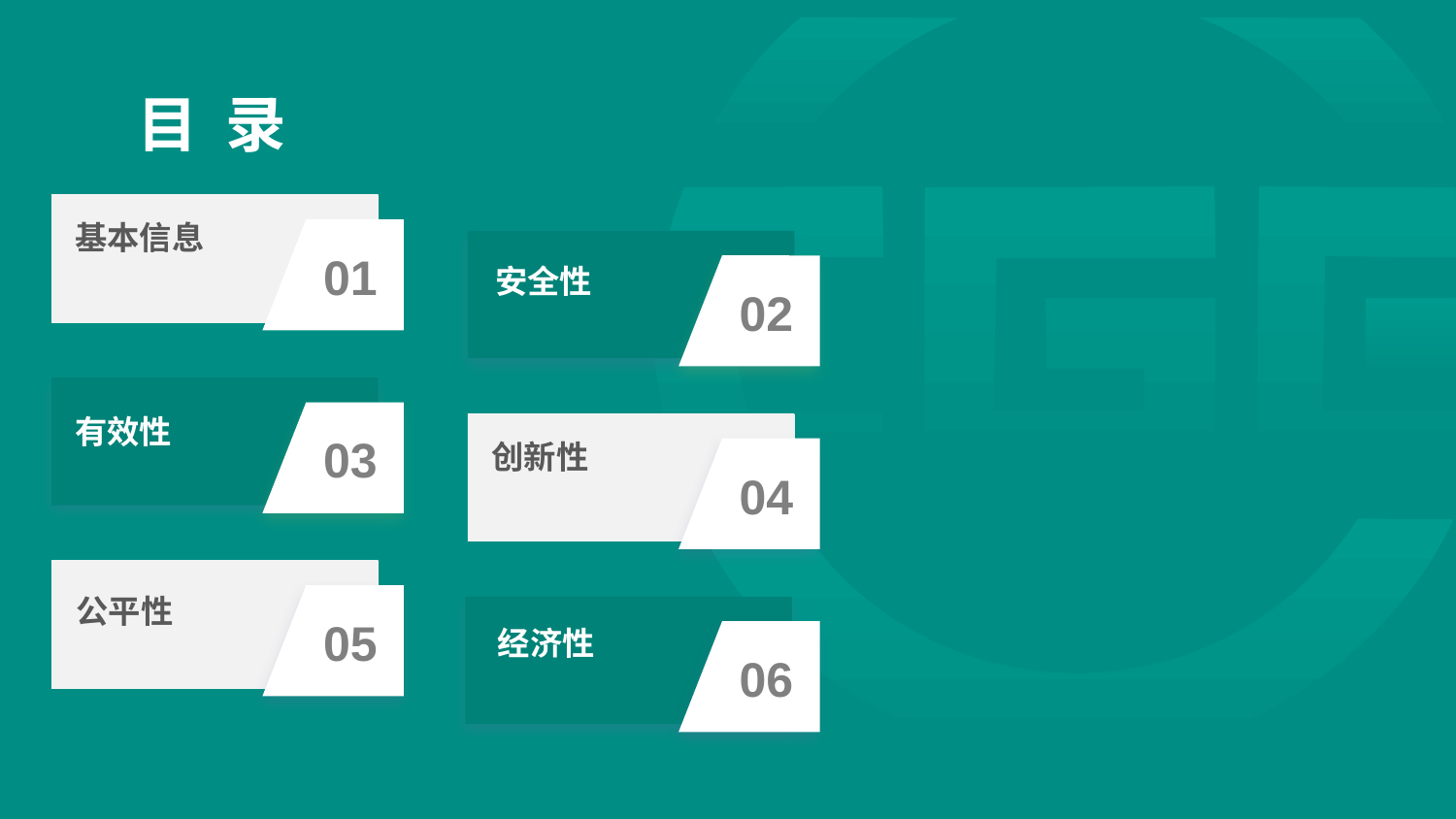

目  录

基本信息

01

安全性

02

有效性

03
创新性

04

公平性

05
经济性

06